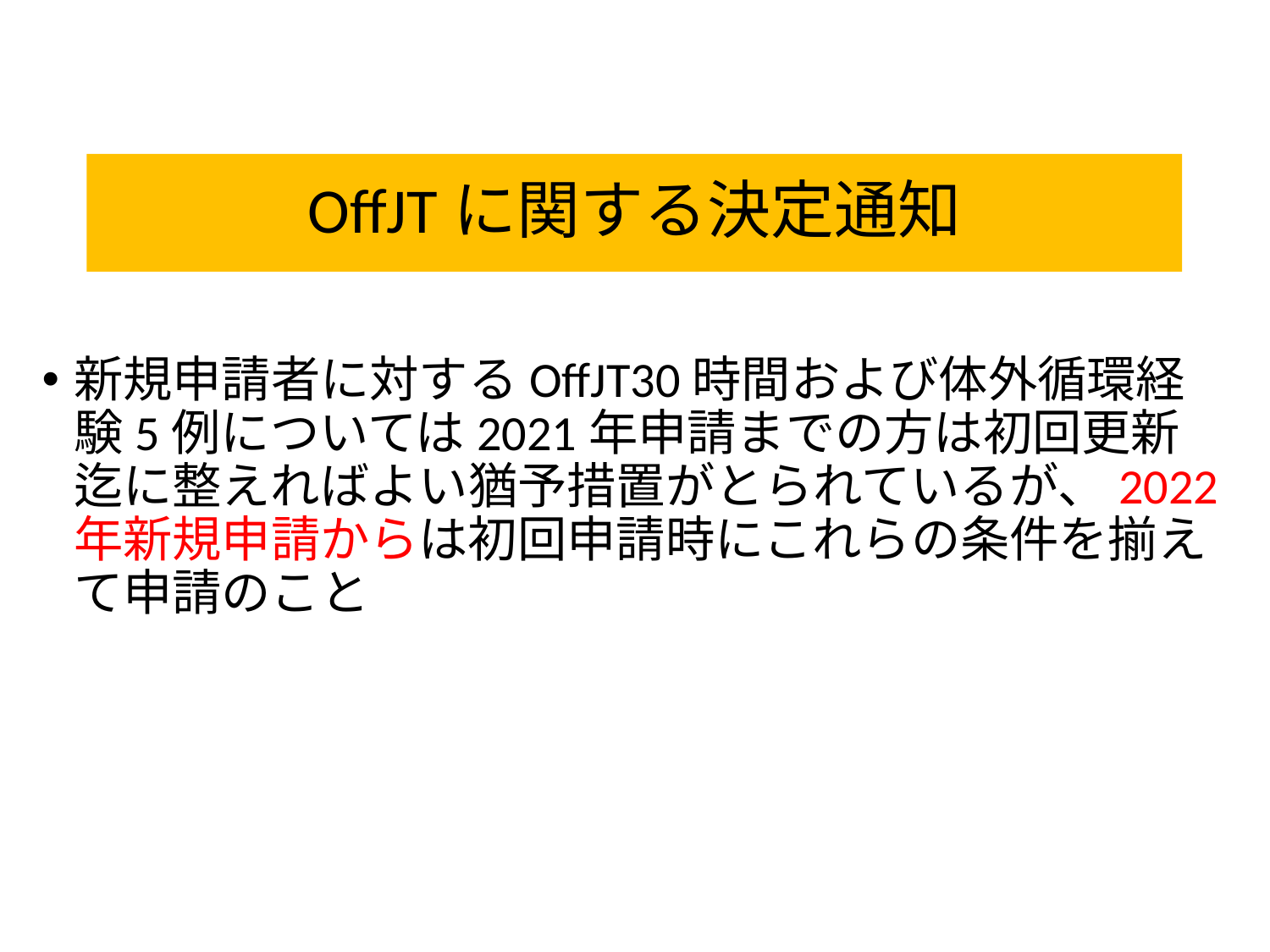

# OffJTに関する決定通知
新規申請者に対するOffJT30時間および体外循環経験5例については2021年申請までの方は初回更新迄に整えればよい猶予措置がとられているが、2022年新規申請からは初回申請時にこれらの条件を揃えて申請のこと